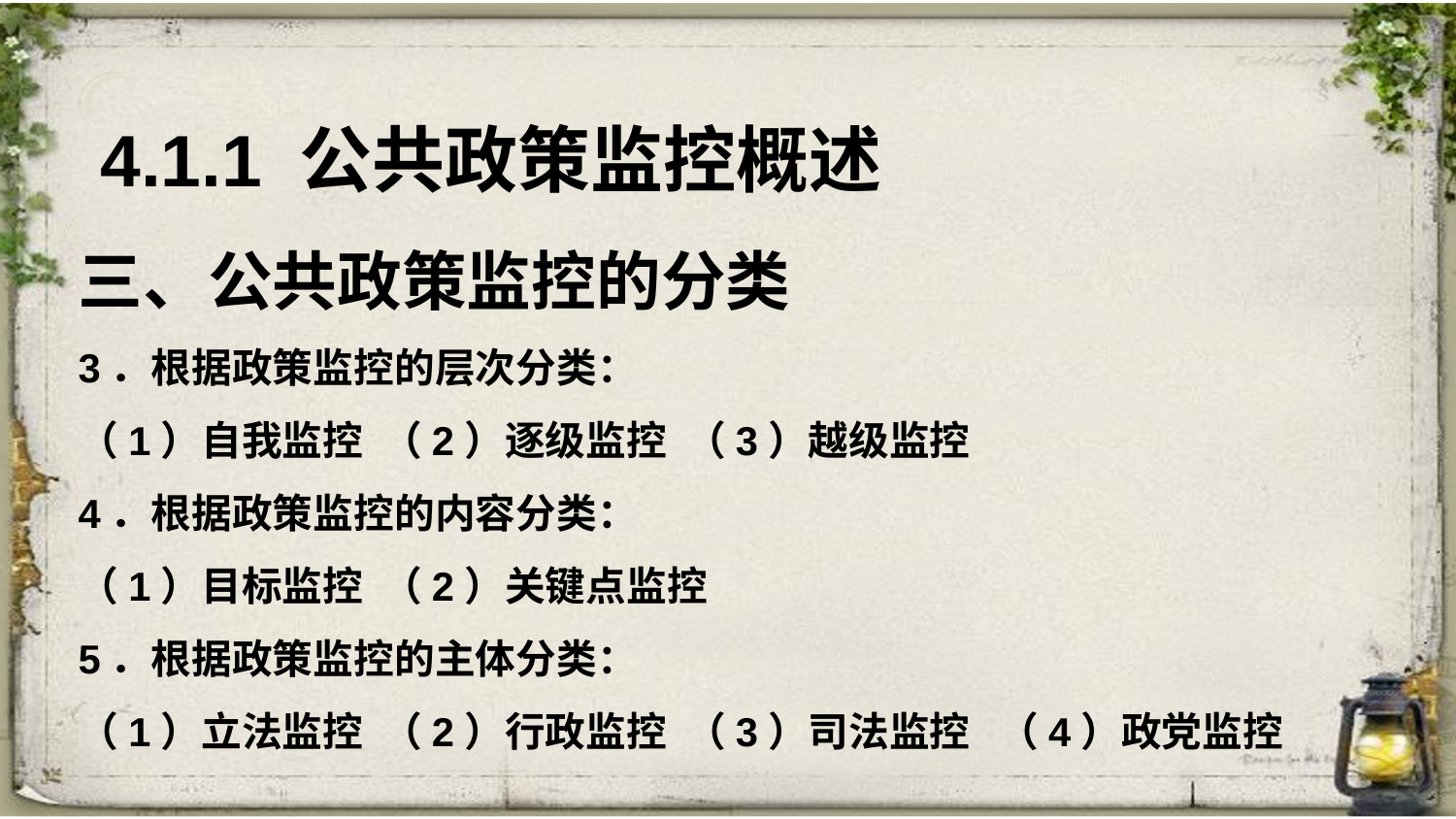

4.1.1 公共政策监控概述
三、公共政策监控的分类
3．根据政策监控的层次分类：
（1）自我监控  （2）逐级监控  （3）越级监控
4．根据政策监控的内容分类：
（1）目标监控  （2）关键点监控
5．根据政策监控的主体分类：
（1）立法监控  （2）行政监控  （3）司法监控   （4）政党监控